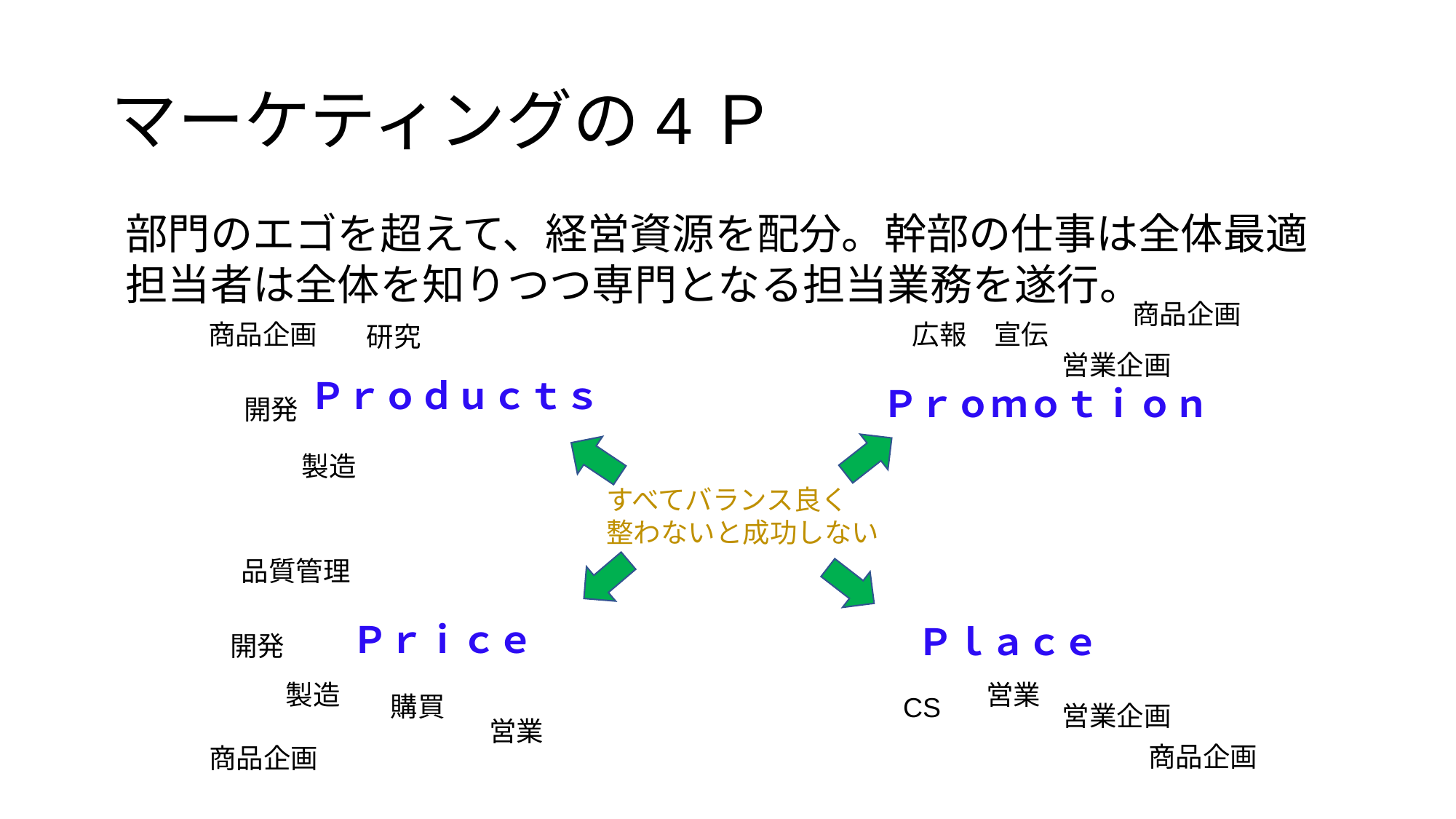

# マーケティングの4Ｐ
部門のエゴを超えて、経営資源を配分。幹部の仕事は全体最適
担当者は全体を知りつつ専門となる担当業務を遂行。
商品企画
商品企画
広報　宣伝
研究
営業企画
Ｐｒｏｄｕｃｔｓ
Ｐｒｏｍｏｔｉｏｎ
開発

製造
すべてバランス良く
整わないと成功しない
品質管理

Ｐｒｉｃｅ
Ｐｌａｃｅ
開発
製造
営業
購買
CS
営業企画
営業
商品企画
商品企画